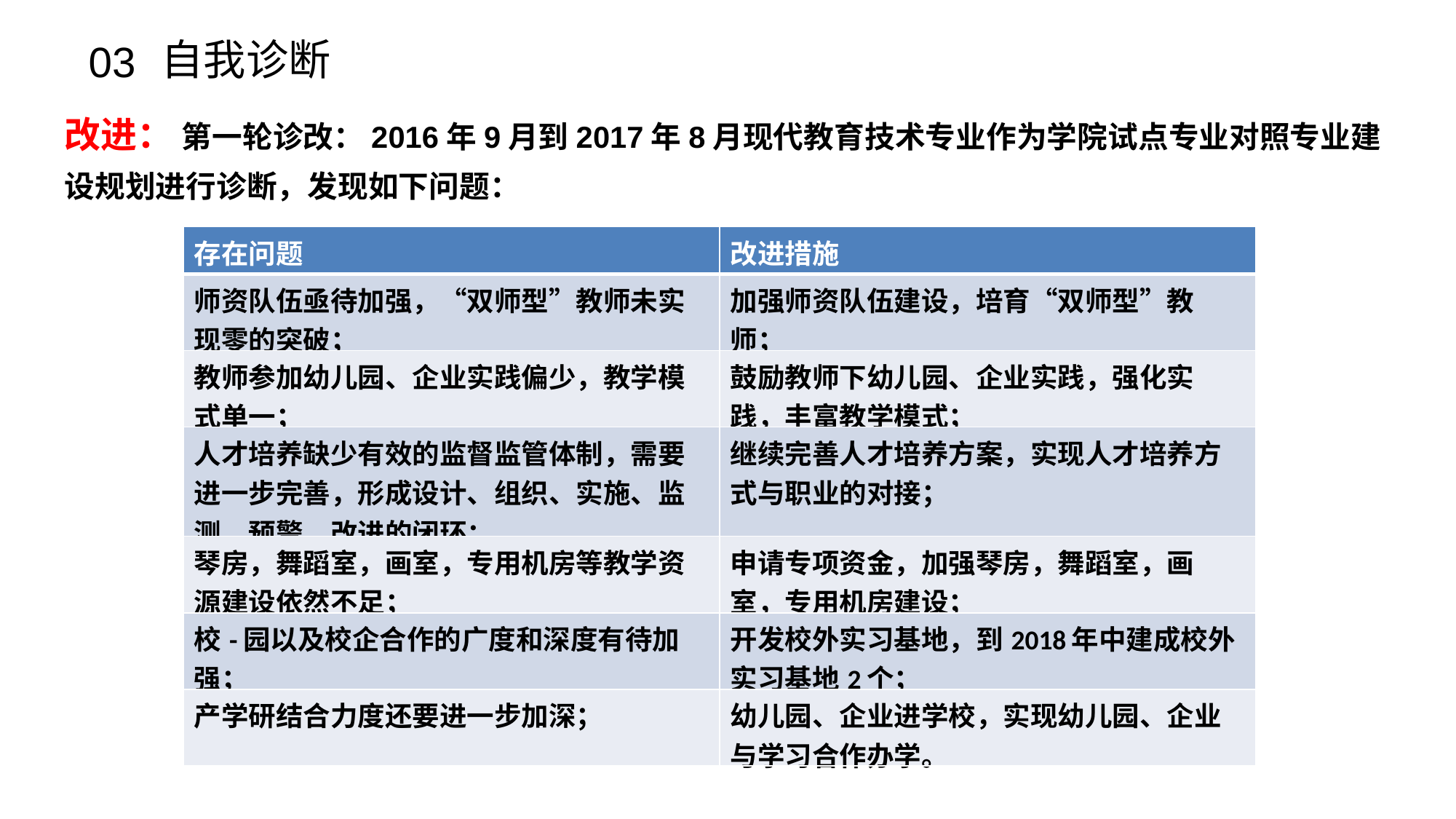

03
自我诊断
改进： 第一轮诊改：2016年9月到2017年8月现代教育技术专业作为学院试点专业对照专业建设规划进行诊断，发现如下问题：
开展招生宣传，拓展就业渠道。
| 存在问题 | 改进措施 |
| --- | --- |
| 师资队伍亟待加强，“双师型”教师未实现零的突破； | 加强师资队伍建设，培育“双师型”教师； |
| 教师参加幼儿园、企业实践偏少，教学模式单一； | 鼓励教师下幼儿园、企业实践，强化实践，丰富教学模式； |
| 人才培养缺少有效的监督监管体制，需要进一步完善，形成设计、组织、实施、监测、预警、改进的闭环； | 继续完善人才培养方案，实现人才培养方式与职业的对接； |
| 琴房，舞蹈室，画室，专用机房等教学资源建设依然不足； | 申请专项资金，加强琴房，舞蹈室，画室，专用机房建设； |
| 校-园以及校企合作的广度和深度有待加强； | 开发校外实习基地，到2018年中建成校外实习基地2个； |
| 产学研结合力度还要进一步加深； | 幼儿园、企业进学校，实现幼儿园、企业与学习合作办学。 |
校企合作的专业共建和课程共同开发还需要加强。
与锐捷网络公司开展校企合作。